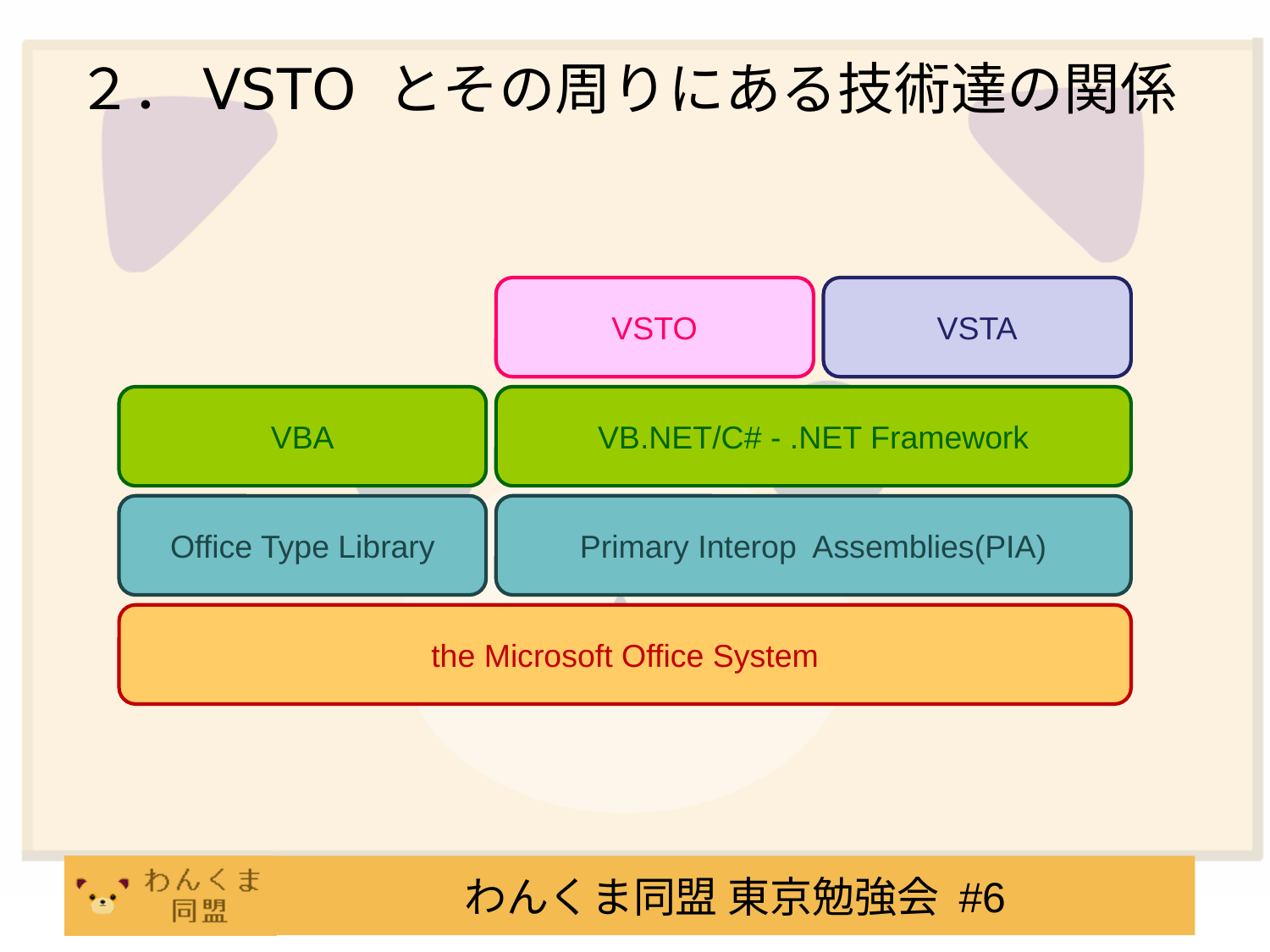

# ２．VSTO とその周りにある技術達の関係

VSTO
VSTA
VBA
VB.NET/C# - .NET Framework
Office Type Library
Primary Interop  Assemblies(PIA)
the Microsoft Office System